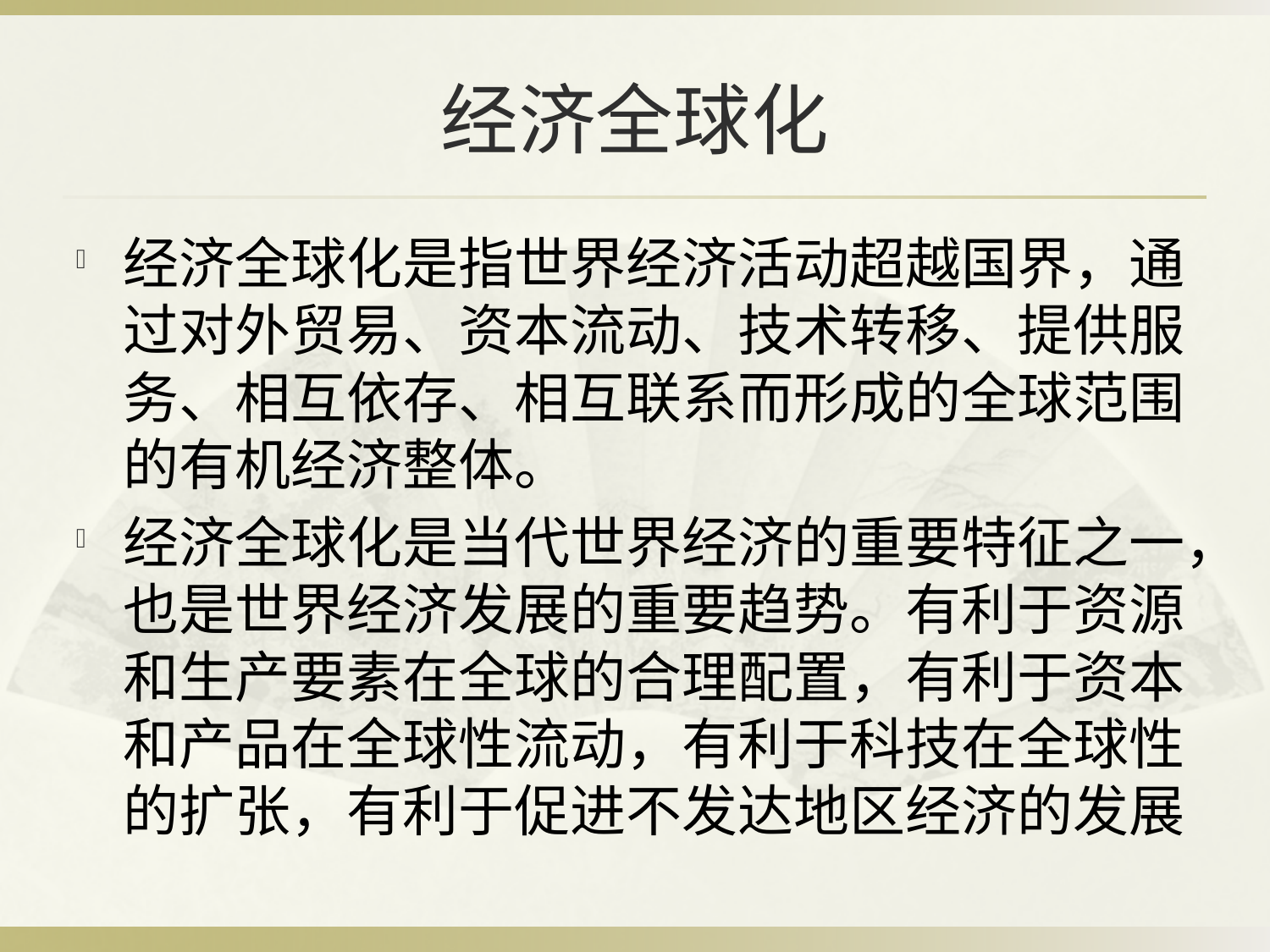

# 经济全球化
经济全球化是指世界经济活动超越国界，通过对外贸易、资本流动、技术转移、提供服务、相互依存、相互联系而形成的全球范围的有机经济整体。
经济全球化是当代世界经济的重要特征之一，也是世界经济发展的重要趋势。有利于资源和生产要素在全球的合理配置，有利于资本和产品在全球性流动，有利于科技在全球性的扩张，有利于促进不发达地区经济的发展